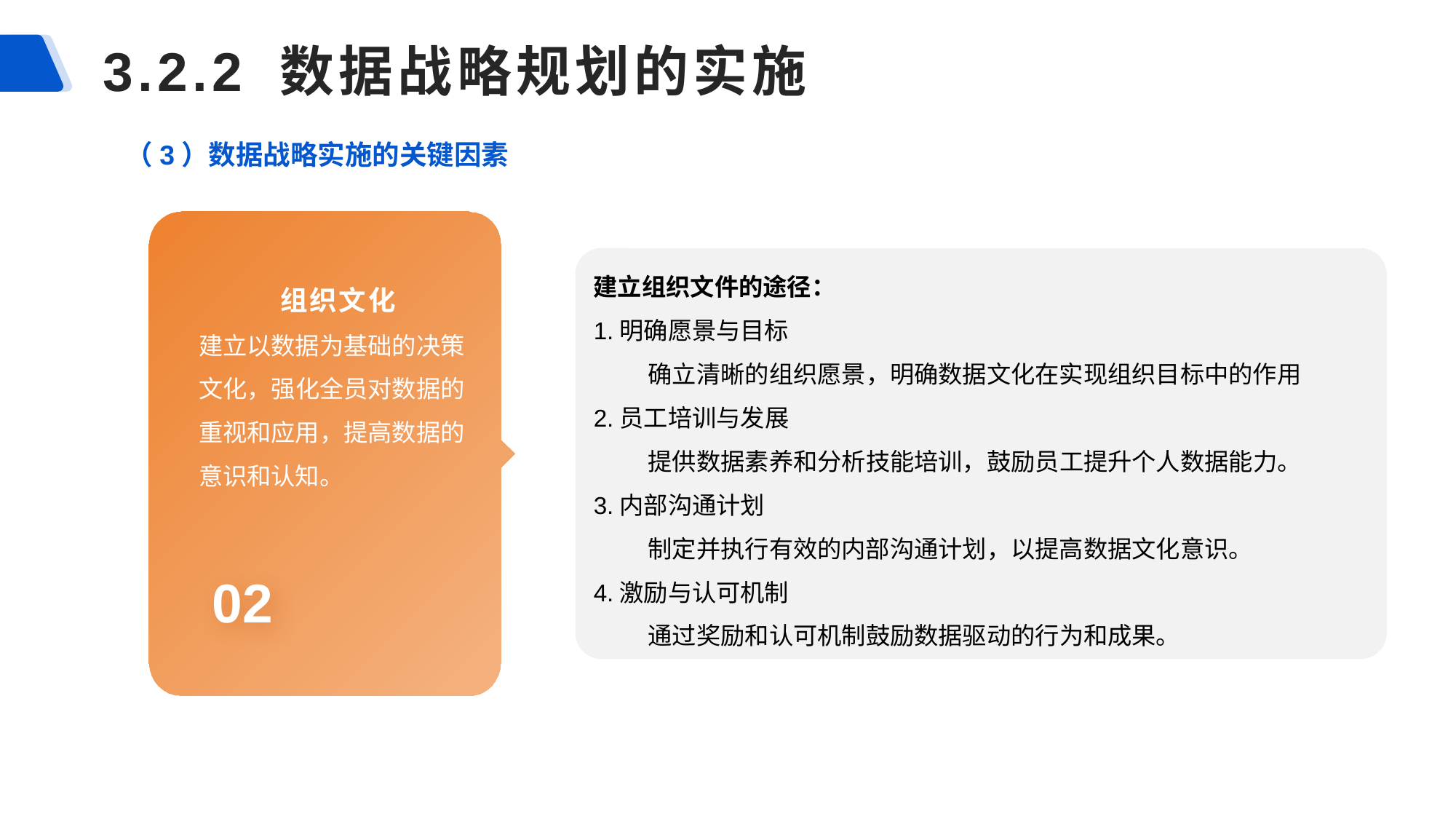

3.2.2 数据战略规划的实施
（3）数据战略实施的关键因素
组织文化
建立以数据为基础的决策文化，强化全员对数据的重视和应用，提高数据的意识和认知。

建立组织文件的途径：
1.明确愿景与目标
确立清晰的组织愿景，明确数据文化在实现组织目标中的作用
2.员工培训与发展
提供数据素养和分析技能培训，鼓励员工提升个人数据能力。
3.内部沟通计划
制定并执行有效的内部沟通计划，以提高数据文化意识。
4.激励与认可机制
通过奖励和认可机制鼓励数据驱动的行为和成果。
02